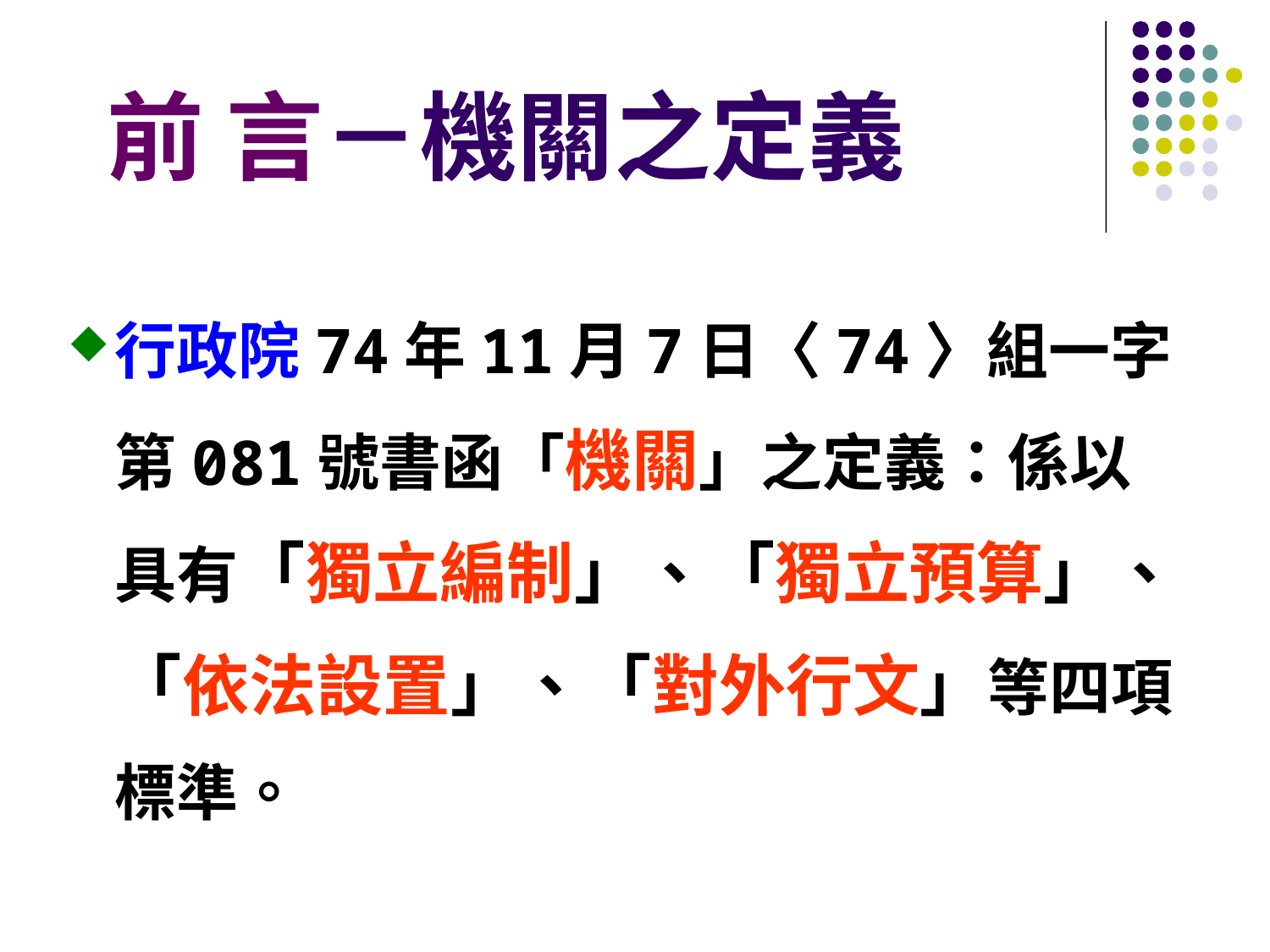

前 言－機關之定義
行政院74年11月7日〈74〉組一字第081號書函「機關」之定義：係以具有「獨立編制」、「獨立預算」、「依法設置」、「對外行文」等四項標準。